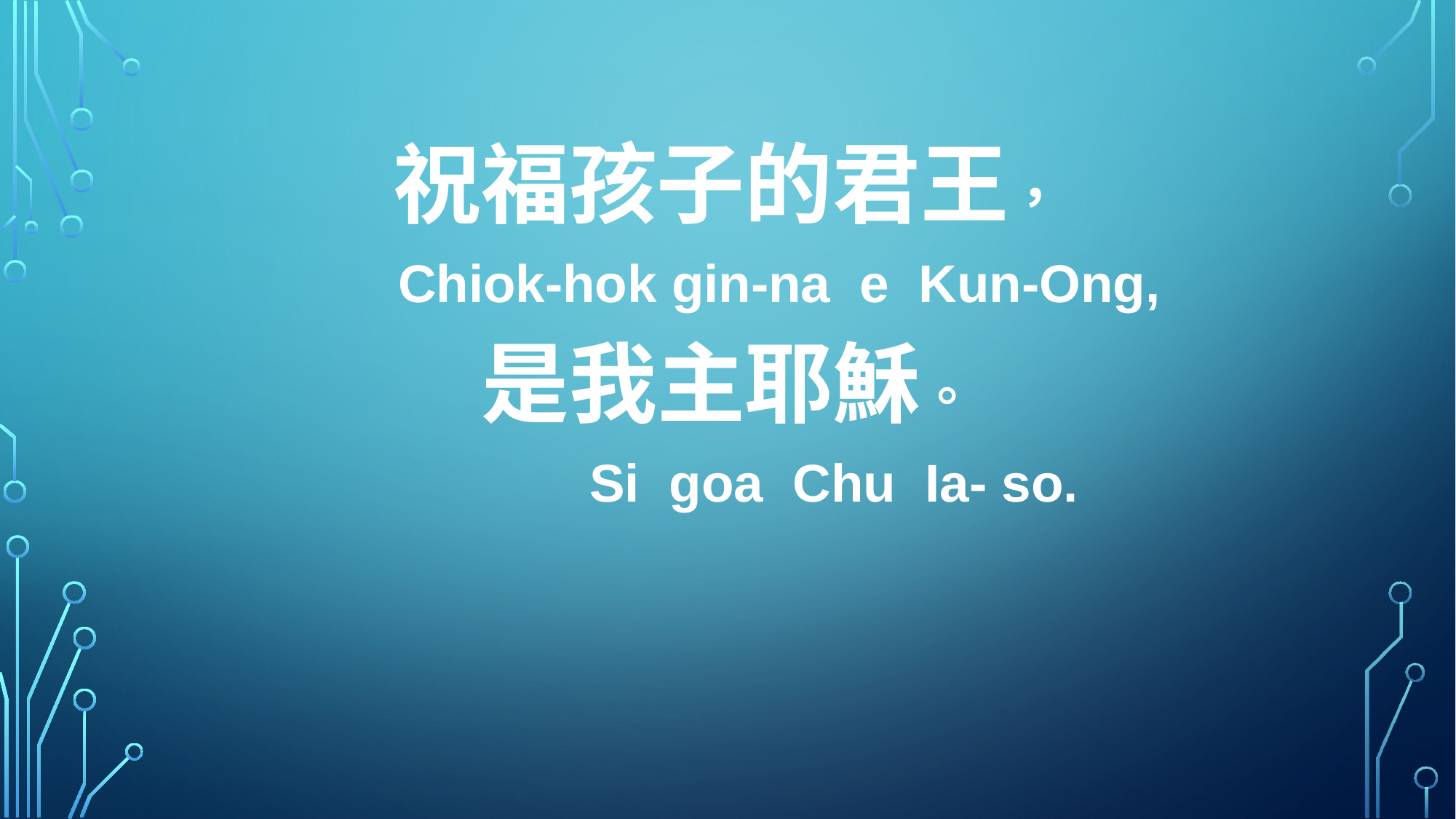

祝福孩子的君王，
             Chiok-hok gin-na  e  Kun-Ong,
是我主耶穌。
                          Si  goa  Chu  Ia- so.